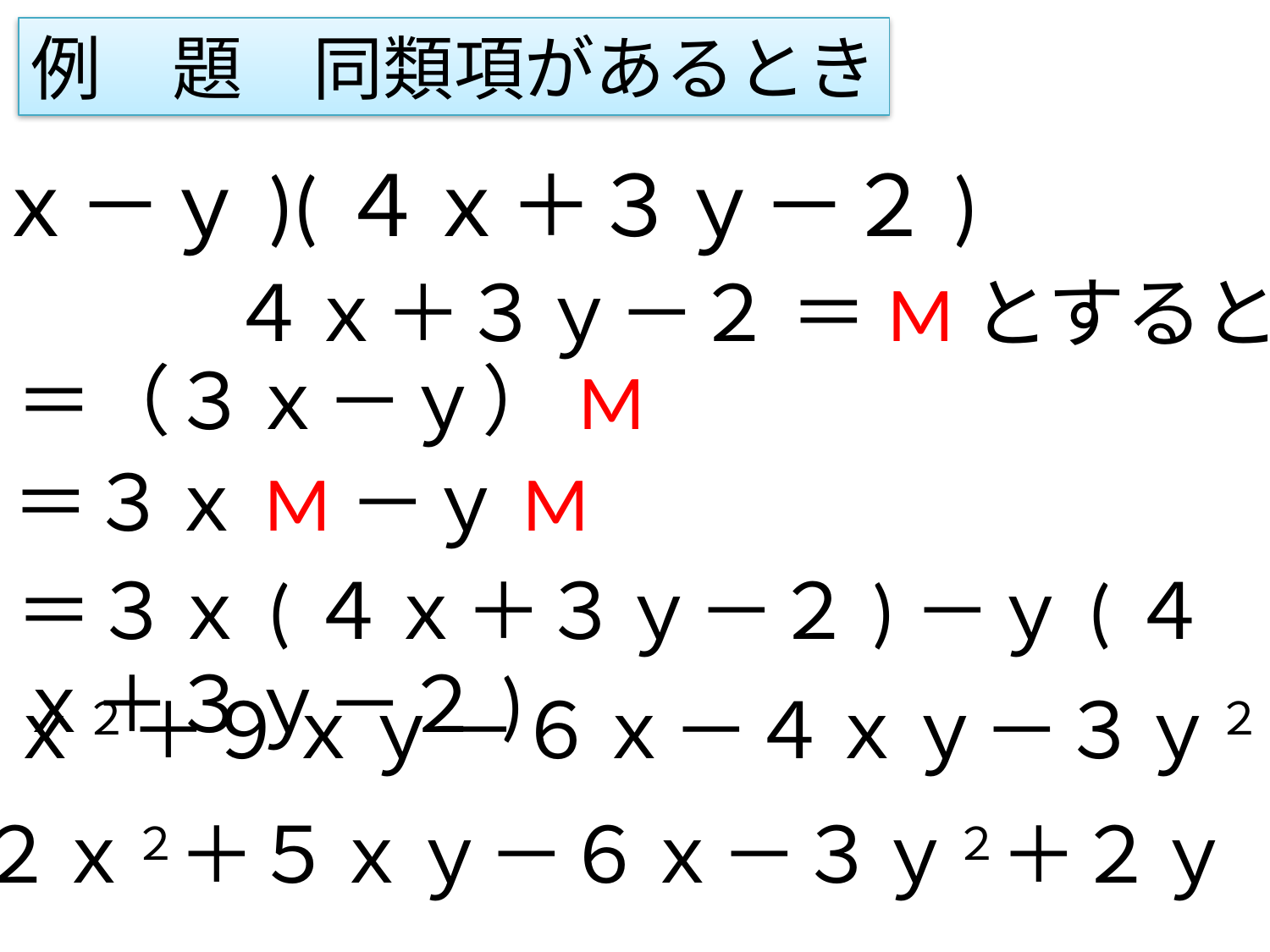

例　題　同類項があるとき
(３ｘ－ｙ)(４ｘ＋３ｙ－２)
４ｘ＋３ｙ－２ ＝Mとすると、
＝（３ｘ－ｙ）M
＝３ｘM－ｙM
＝３ｘ(４ｘ＋３ｙ－２)－ｙ(４ｘ＋３ｙ－２)
＝１２ｘ２＋９ｘｙ－６ｘ－４ｘｙ－３ｙ２ ＋２ｙ
＝１２ｘ２＋５ｘｙ－６ｘ－３ｙ２＋２ｙ